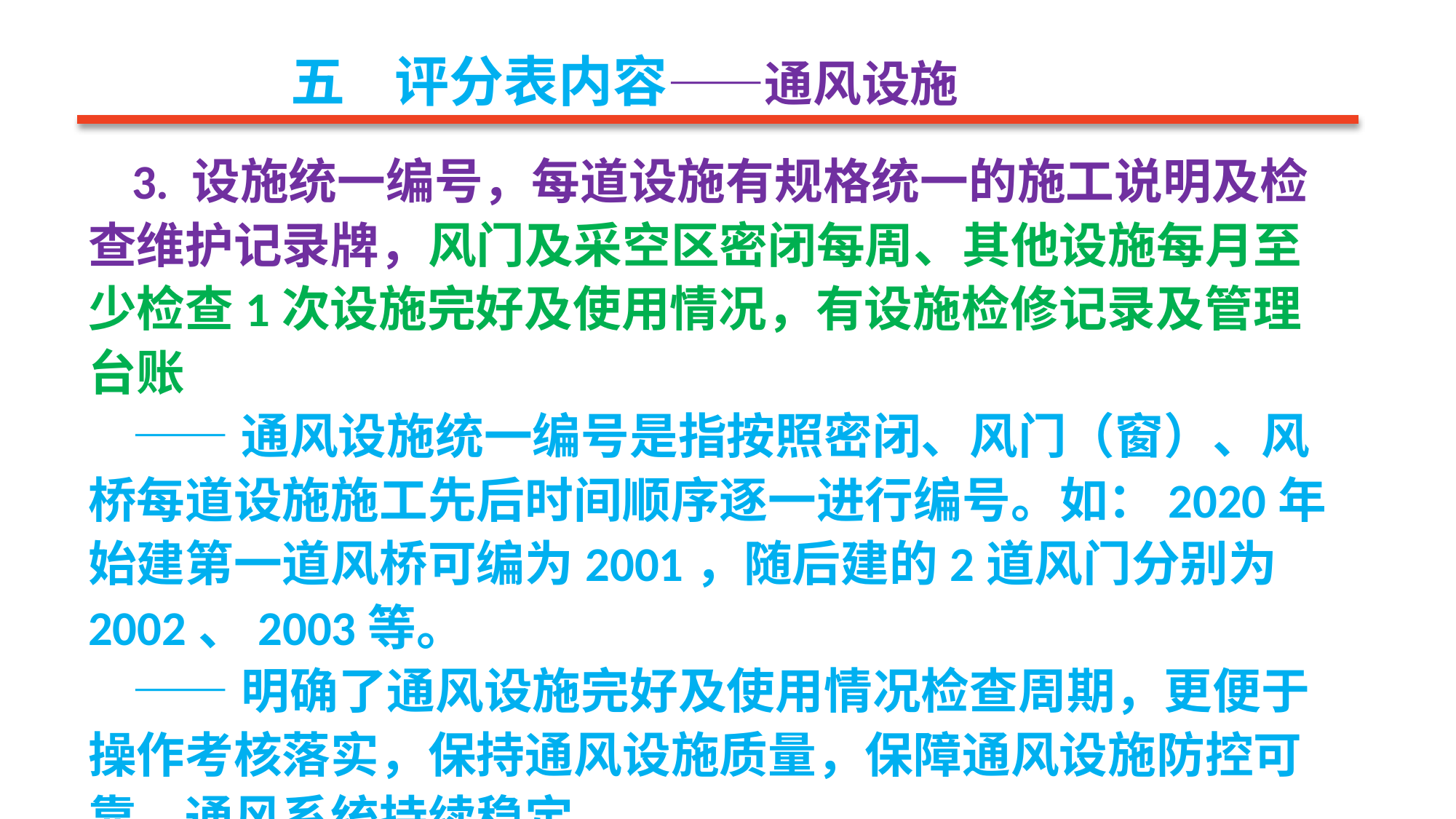

五    评分表内容——通风设施
    3. 设施统一编号，每道设施有规格统一的施工说明及检查维护记录牌，风门及采空区密闭每周、其他设施每月至少检查1次设施完好及使用情况，有设施检修记录及管理台账
    ——通风设施统一编号是指按照密闭、风门（窗）、风桥每道设施施工先后时间顺序逐一进行编号。如：2020年始建第一道风桥可编为2001，随后建的2道风门分别为2002、2003等。
    ——明确了通风设施完好及使用情况检查周期，更便于操作考核落实，保持通风设施质量，保障通风设施防控可靠，通风系统持续稳定。